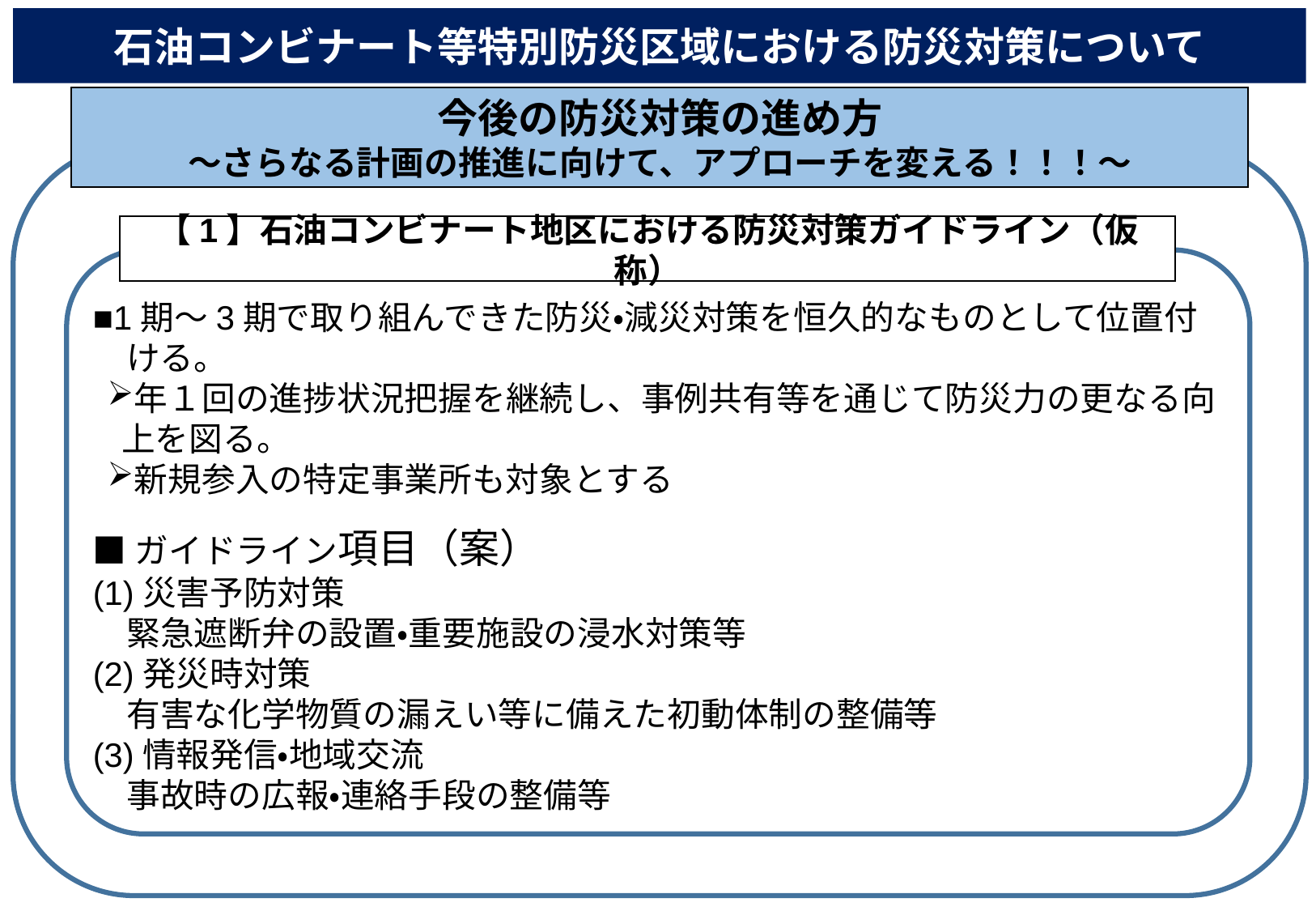

石油コンビナート等特別防災区域における防災対策について
今後の防災対策の進め方
～さらなる計画の推進に向けて、アプローチを変える！！！～

【1】石油コンビナート地区における防災対策ガイドライン（仮称）

■1期～3期で取り組んできた防災・減災対策を恒久的なものとして位置付ける。
年１回の進捗状況把握を継続し、事例共有等を通じて防災力の更なる向上を図る。
新規参入の特定事業所も対象とする

■ガイドライン項目（案）
(1)災害予防対策
　緊急遮断弁の設置・重要施設の浸水対策等
(2)発災時対策
　有害な化学物質の漏えい等に備えた初動体制の整備等
(3)情報発信・地域交流
　事故時の広報・連絡手段の整備等